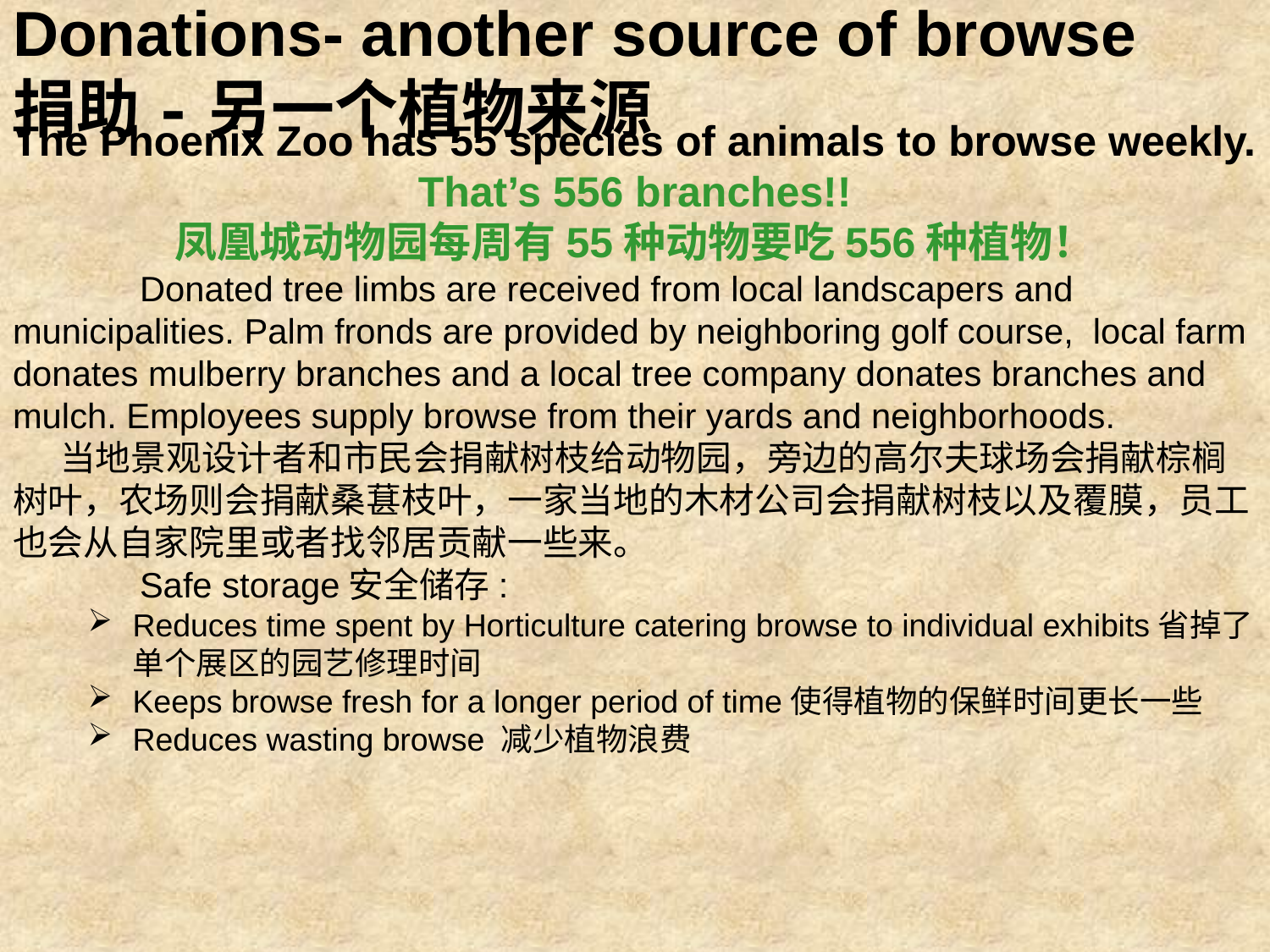

Donations- another source of browse
捐助-另一个植物来源
The Phoenix Zoo has 55 species of animals to browse weekly. That’s 556 branches!!
凤凰城动物园每周有55种动物要吃556种植物！
	Donated tree limbs are received from local landscapers and municipalities. Palm fronds are provided by neighboring golf course,  local farm donates mulberry branches and a local tree company donates branches and mulch. Employees supply browse from their yards and neighborhoods.
     当地景观设计者和市民会捐献树枝给动物园，旁边的高尔夫球场会捐献棕榈树叶，农场则会捐献桑葚枝叶，一家当地的木材公司会捐献树枝以及覆膜，员工也会从自家院里或者找邻居贡献一些来。
	Safe storage安全储存:
Reduces time spent by Horticulture catering browse to individual exhibits省掉了单个展区的园艺修理时间
Keeps browse fresh for a longer period of time使得植物的保鲜时间更长一些
Reduces wasting browse 减少植物浪费